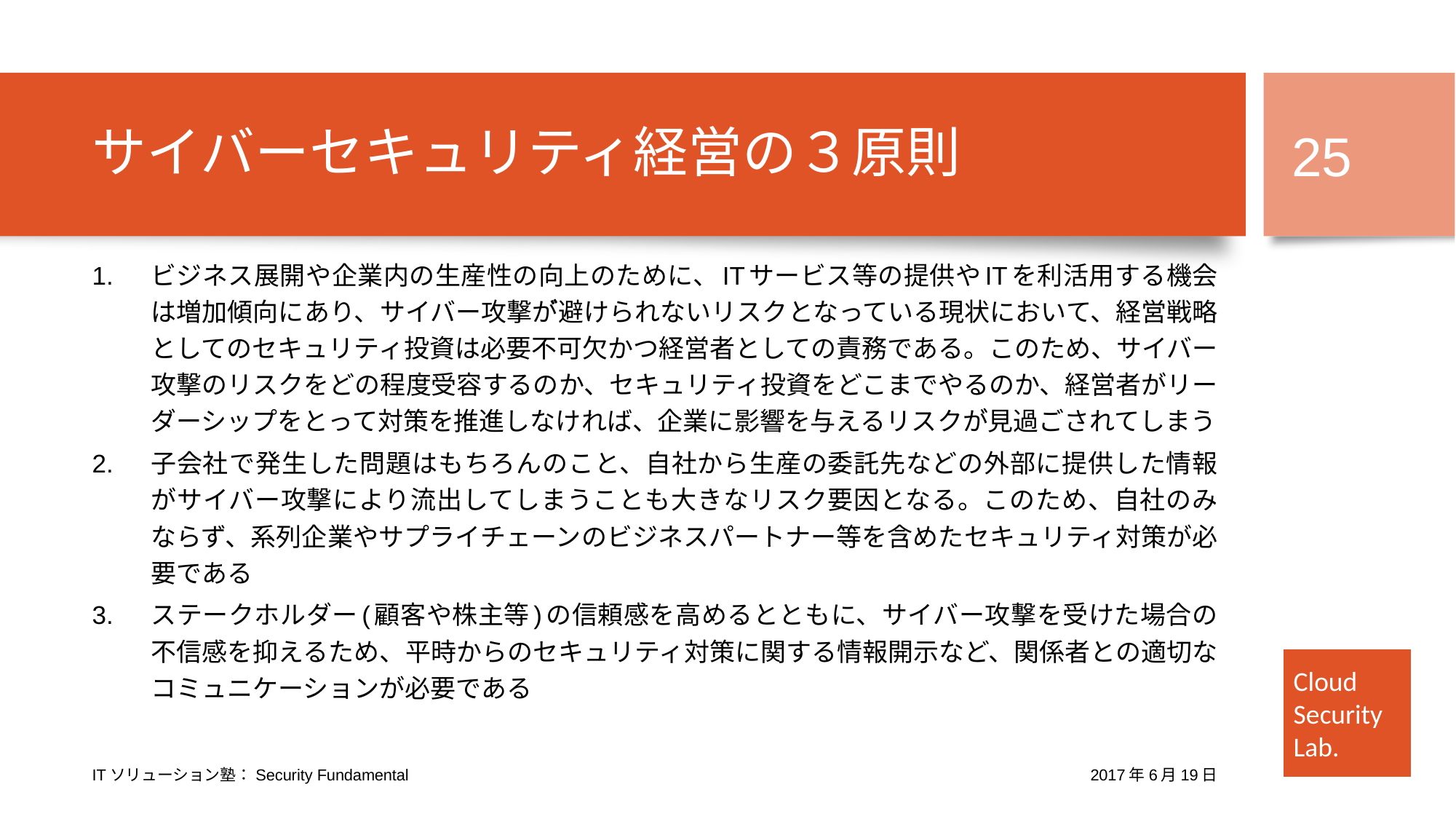

# サイバーセキュリティ経営の３原則
25
ビジネス展開や企業内の生産性の向上のために、ITサービス等の提供やITを利活用する機会は増加傾向にあり、サイバー攻撃が゙避けられないリスクとなっている現状において、経営戦略としてのセキュリティ投資は必要不可欠かつ経営者としての責務である。このため、サイバー攻撃のリスクをどの程度受容するのか、セキュリティ投資をどこまでやるのか、経営者がリーダーシップをとって対策を推進しなければ、企業に影響を与えるリスクが゙見過ごされてしまう
子会社で発生した問題はもちろんのこと、自社から生産の委託先などの外部に提供した情報がサイバー攻撃により流出してしまうことも大きなリスク要因となる。このため、自社のみならず、系列企業やサプライチェーンのビジネスパートナー等を含めたセキュリティ対策が必要である
ステークホルダー(顧客や株主等)の信頼感を高めるとともに、サイバー攻撃を受けた場合の不信感を抑えるため、平時からのセキュリティ対策に関する情報開示など、関係者との適切なコミュニケーションが必要である
2017年6月19日
ITソリューション塾：Security Fundamental